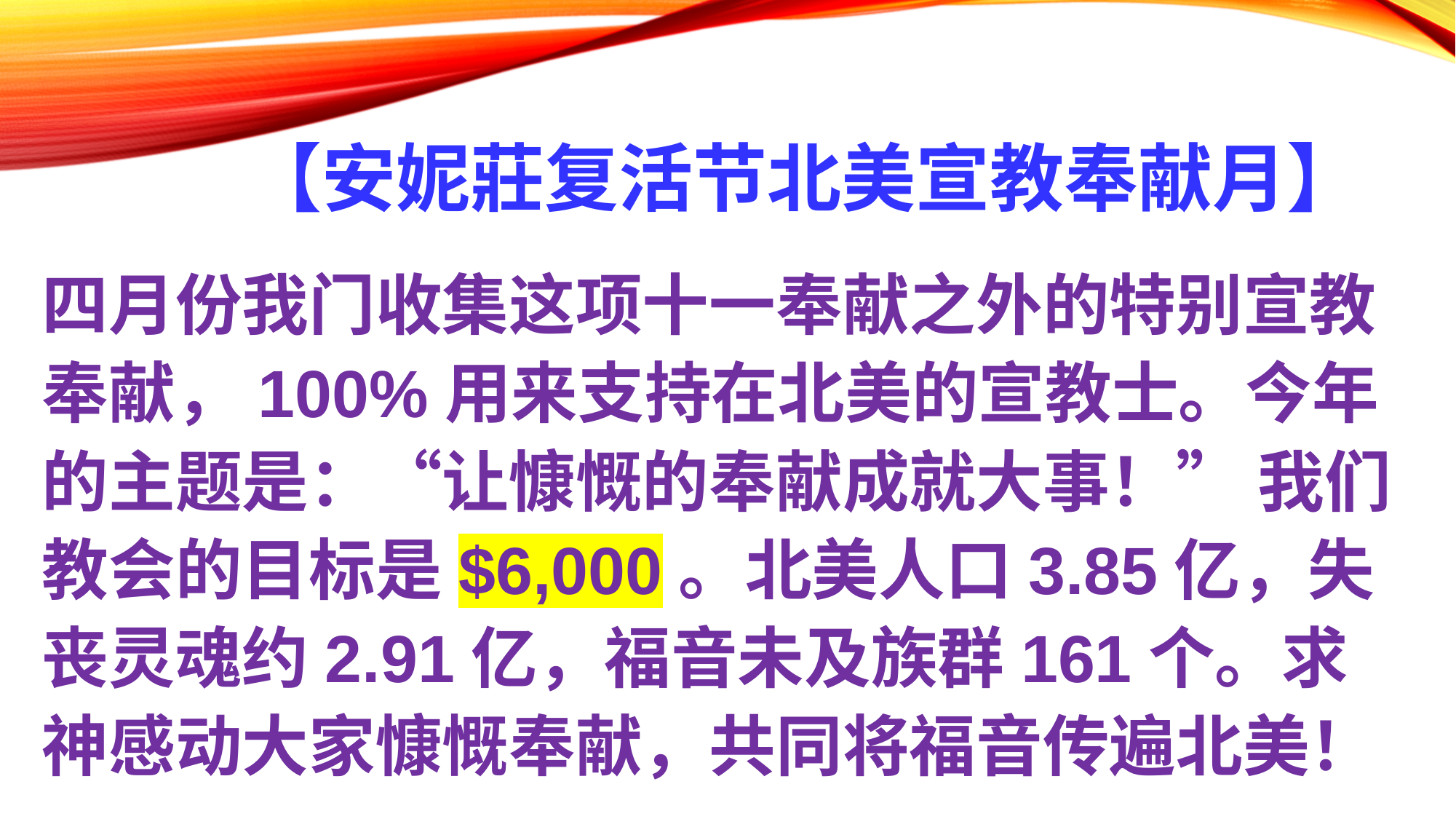

# 【安妮莊复活节北美宣教奉献月】
四月份我门收集这项十一奉献之外的特别宣教奉献，100%用来支持在北美的宣教士。今年的主题是：“让慷慨的奉献成就大事！” 我们教会的目标是$6,000。北美人口3.85亿，失丧灵魂约2.91亿，福音未及族群161个。求神感动大家慷慨奉献，共同将福音传遍北美！